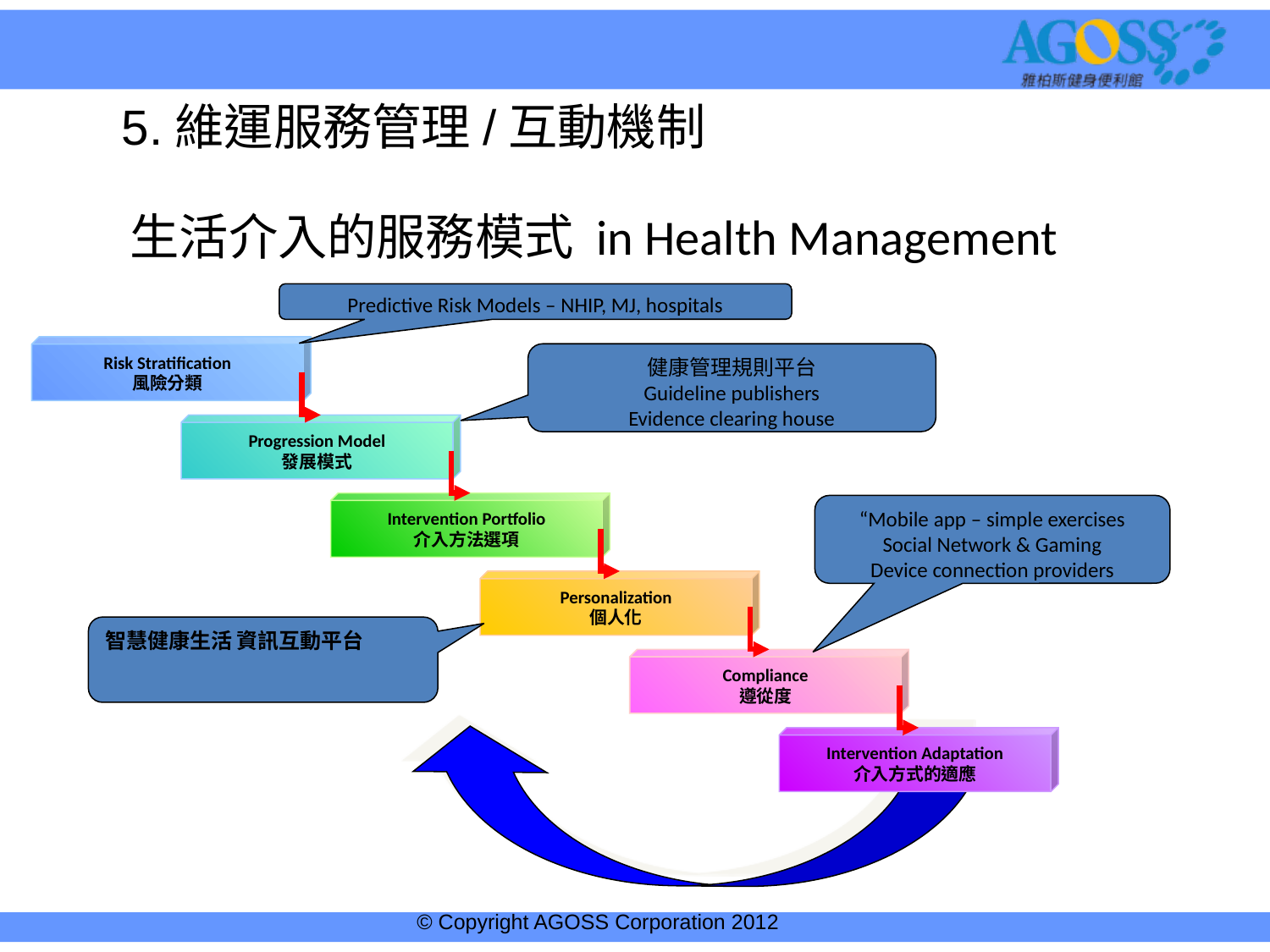

5.維運服務管理/互動機制
生活介入的服務模式 in Health Management
Predictive Risk Models – NHIP, MJ, hospitals
Risk Stratification
風險分類
健康管理規則平台
Guideline publishers
Evidence clearing house

Progression Model
發展模式
Intervention Portfolio
介入方法選項
“Mobile app – simple exercises
Social Network & Gaming
Device connection providers
Personalization
個人化
智慧健康生活 資訊互動平台
Compliance
遵從度
Intervention Adaptation
介入方式的適應

© Copyright AGOSS Corporation 2012